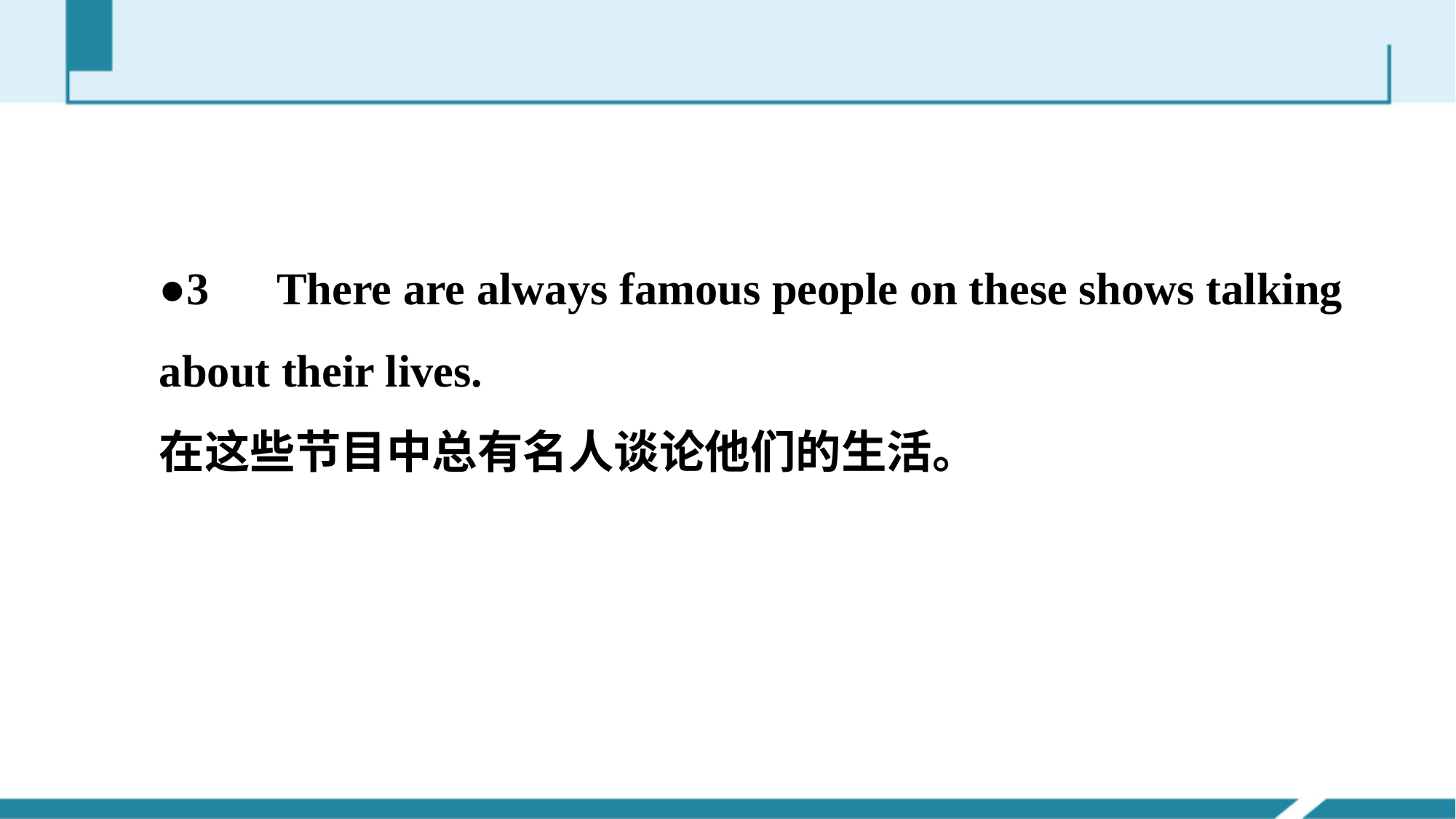

●3　There are always famous people on these shows talking
about their lives.
在这些节目中总有名人谈论他们的生活。